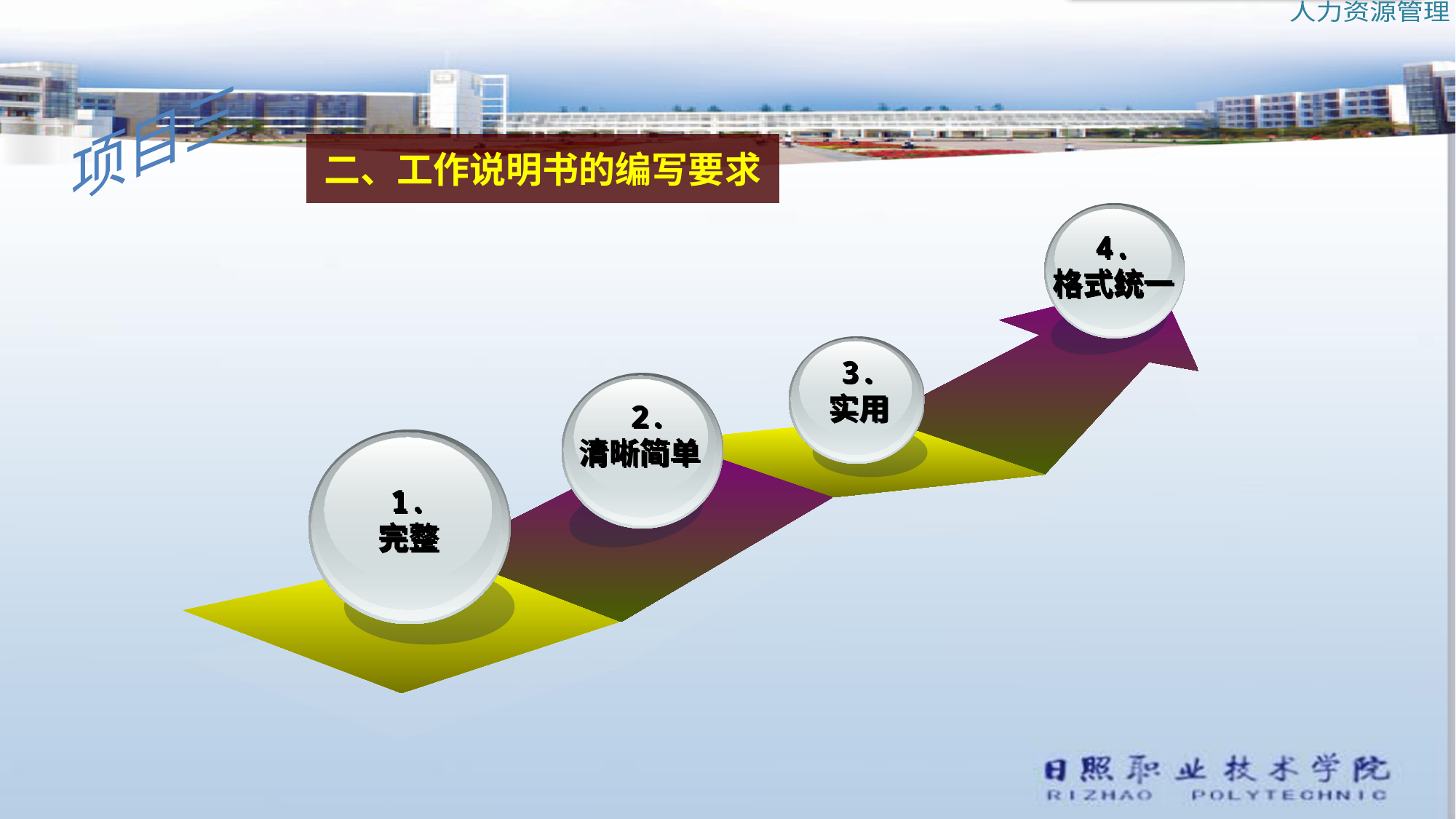

二、工作说明书的编写要求

4.
格式统一

3.
实用

 2.
清晰简单

1.
完整